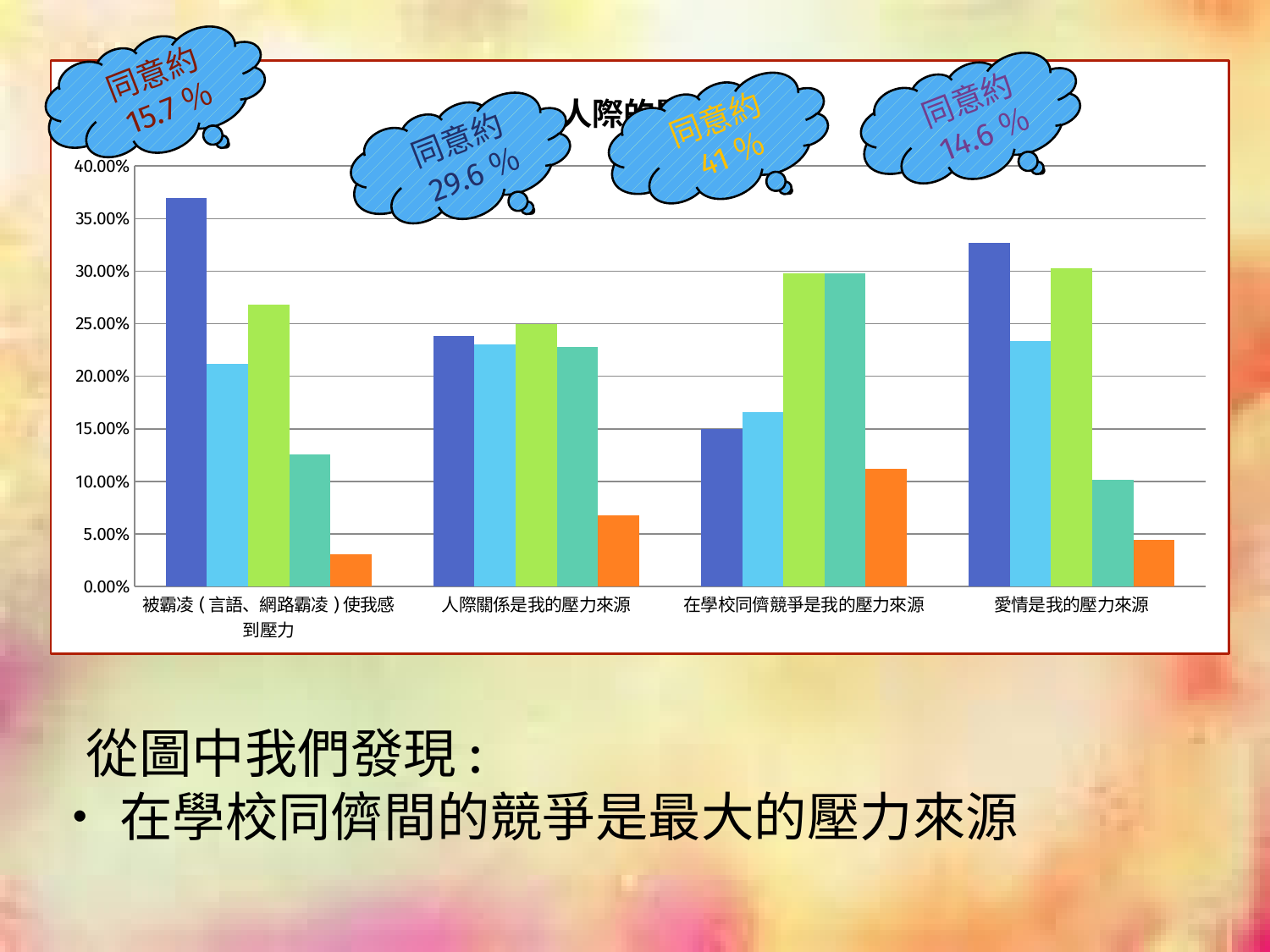

同意約15.7％

### Chart: 人際的影響

| Category | 非常不同意 | 不同意 | 沒意見 | 同意 | 非常同意 |
|---|---|---|---|---|---|
| 被霸凌(言語、網路霸凌)使我感到壓力 | 0.3699731903485259 | 0.21179624664879404 | 0.26809651474530827 | 0.1260053619302949 | 0.03061224489795921 |
| 人際關係是我的壓力來源 | 0.23860589812332444 | 0.2305630026809654 | 0.24932975871313673 | 0.22788203753351208 | 0.0680272108843538 |
| 在學校同儕競爭是我的壓力來源 | 0.15013404825737303 | 0.16621983914209196 | 0.29758713136729315 | 0.29758713136729315 | 0.11224489795918367 |
| 愛情是我的壓力來源 | 0.32707774798927763 | 0.2332439678284184 | 0.30294906166219837 | 0.10187667560321734 | 0.044217687074830106 |
同意約14.6％
同意約41％
同意約29.6％
    從圖中我們發現:
 ‧在學校同儕間的競爭是最大的壓力來源